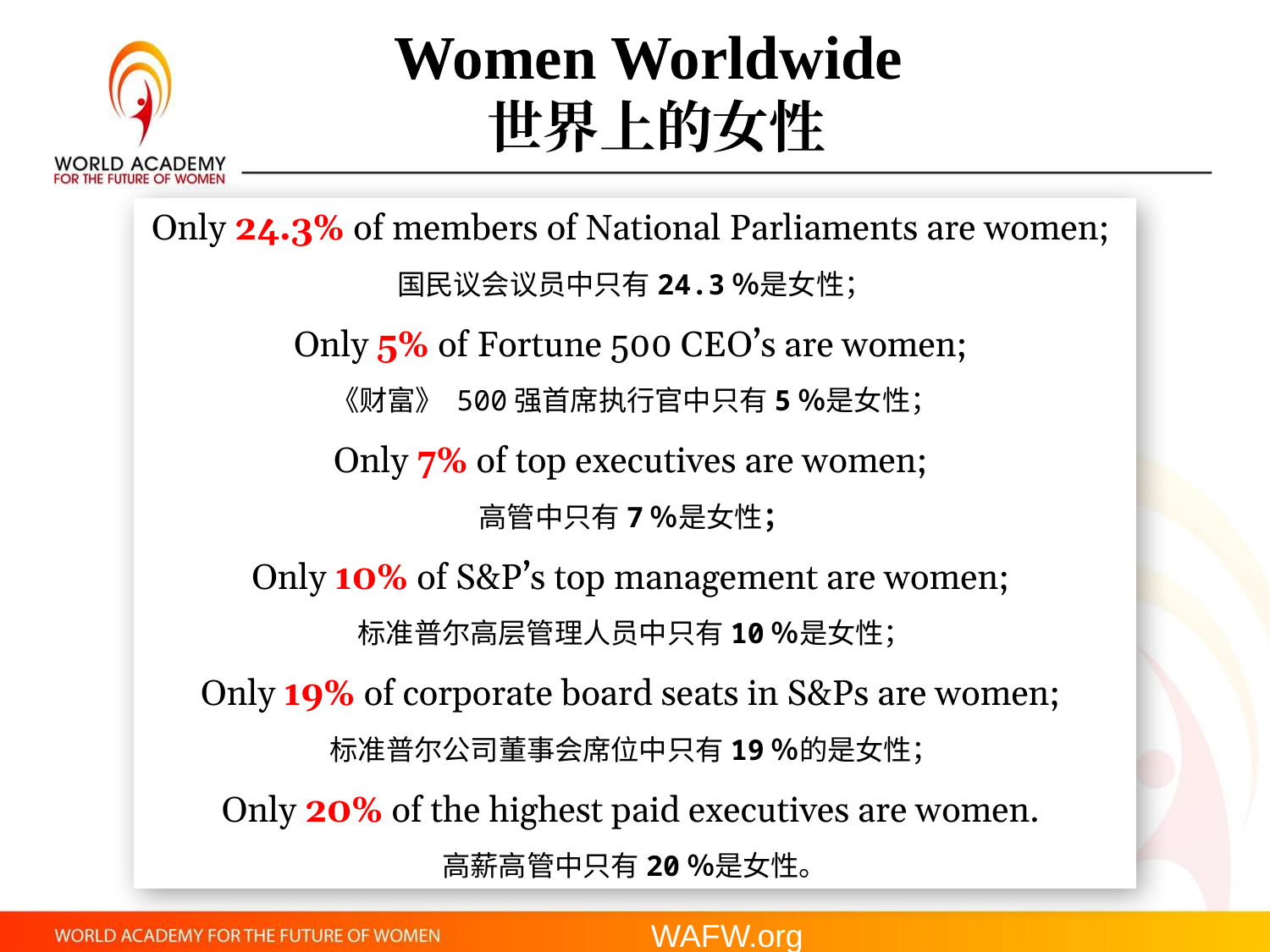

Women Worldwide
世界上的女性
Only 24.3% of members of National Parliaments are women;
国民议会议员中只有24.3％是女性；
Only 5% of Fortune 500 CEO’s are women;
《财富》 500强首席执行官中只有5％是女性；
Only 7% of top executives are women;
高管中只有7％是女性；
Only 10% of S&P’s top management are women;
标准普尔高层管理人员中只有10％是女性；
Only 19% of corporate board seats in S&Ps are women;
标准普尔公司董事会席位中只有19％的是女性；
Only 20% of the highest paid executives are women.
高薪高管中只有20％是女性。
WAFW.org